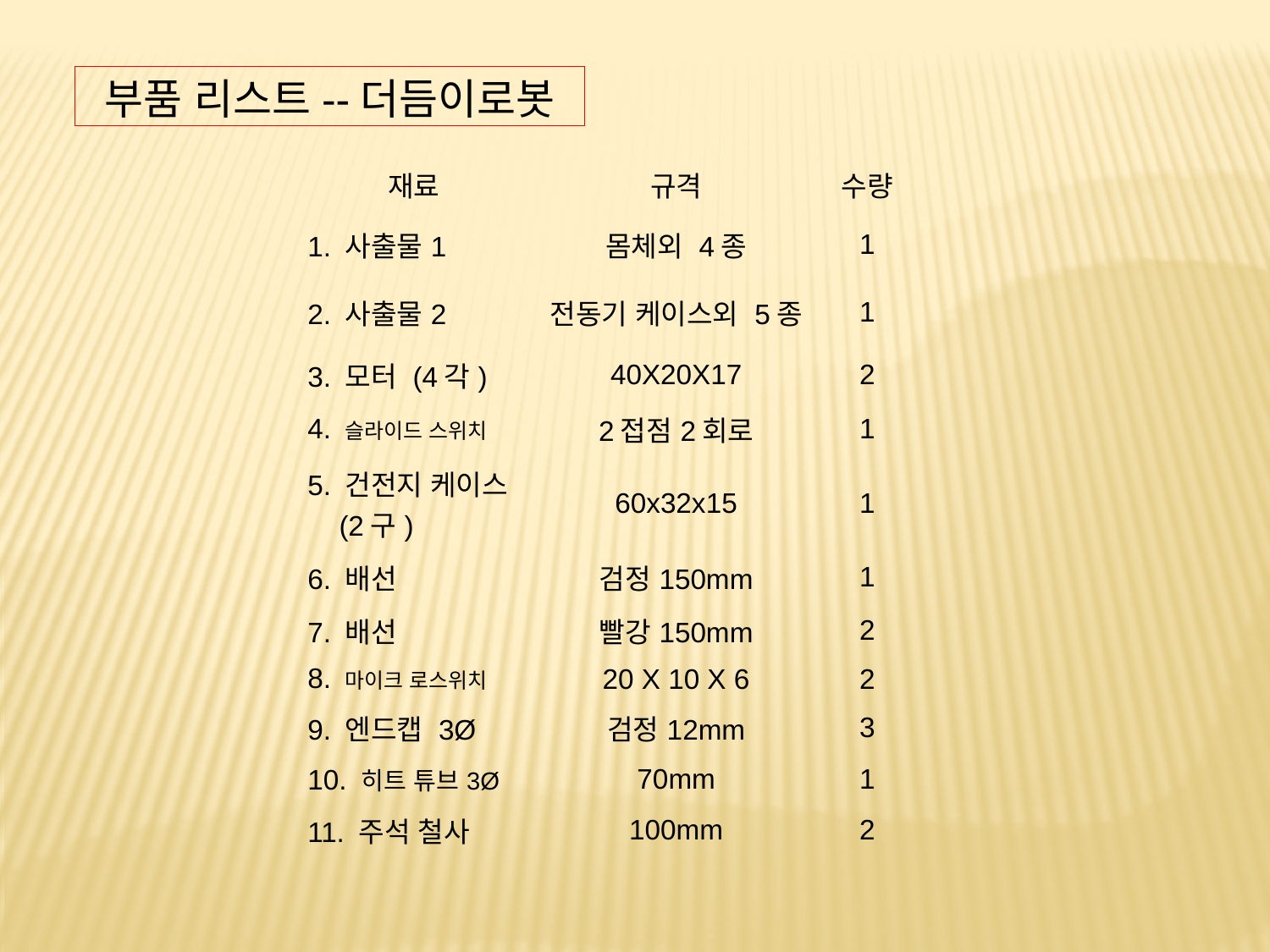

부품 리스트--더듬이로봇
| 재료 | 규격 | 수량 |
| --- | --- | --- |
| 1. 사출물1 | 몸체외 4종 | 1 |
| 2. 사출물2 | 전동기 케이스외 5종 | 1 |
| 3. 모터 (4각) | 40X20X17 | 2 |
| 4. 슬라이드 스위치 | 2접점2회로 | 1 |
| 5. 건전지 케이스 (2구) | 60x32x15 | 1 |
| 6. 배선 | 검정150mm | 1 |
| 7. 배선 | 빨강150mm | 2 |
| 8. 마이크 로스위치 | 20 X 10 X 6 | 2 |
| 9. 엔드캡 3Ø | 검정12mm | 3 |
| 10. 히트 튜브3Ø | 70mm | 1 |
| 11. 주석 철사 | 100mm | 2 |